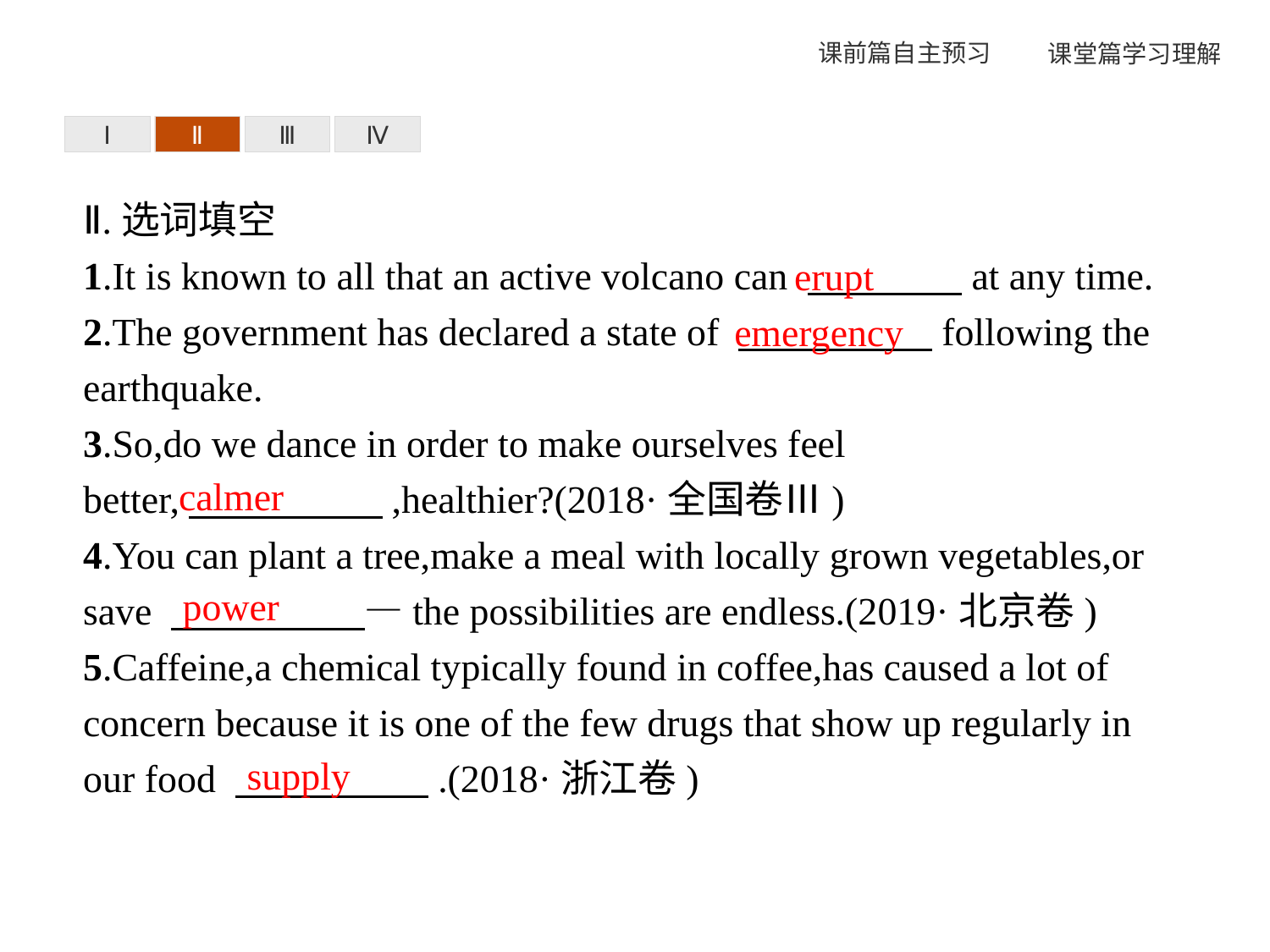

Ⅰ
Ⅱ
Ⅲ
Ⅳ
Ⅱ.选词填空
1.It is known to all that an active volcano can 　　　　at any time.
2.The government has declared a state of 　　　　　following the earthquake.
3.So,do we dance in order to make ourselves feel better,　　　　　,healthier?(2018·全国卷Ⅲ)
4.You can plant a tree,make a meal with locally grown vegetables,or save 　　　　　—the possibilities are endless.(2019·北京卷)
5.Caffeine,a chemical typically found in coffee,has caused a lot of concern because it is one of the few drugs that show up regularly in our food 　　　　　.(2018·浙江卷)
erupt
emergency
calmer
power
supply